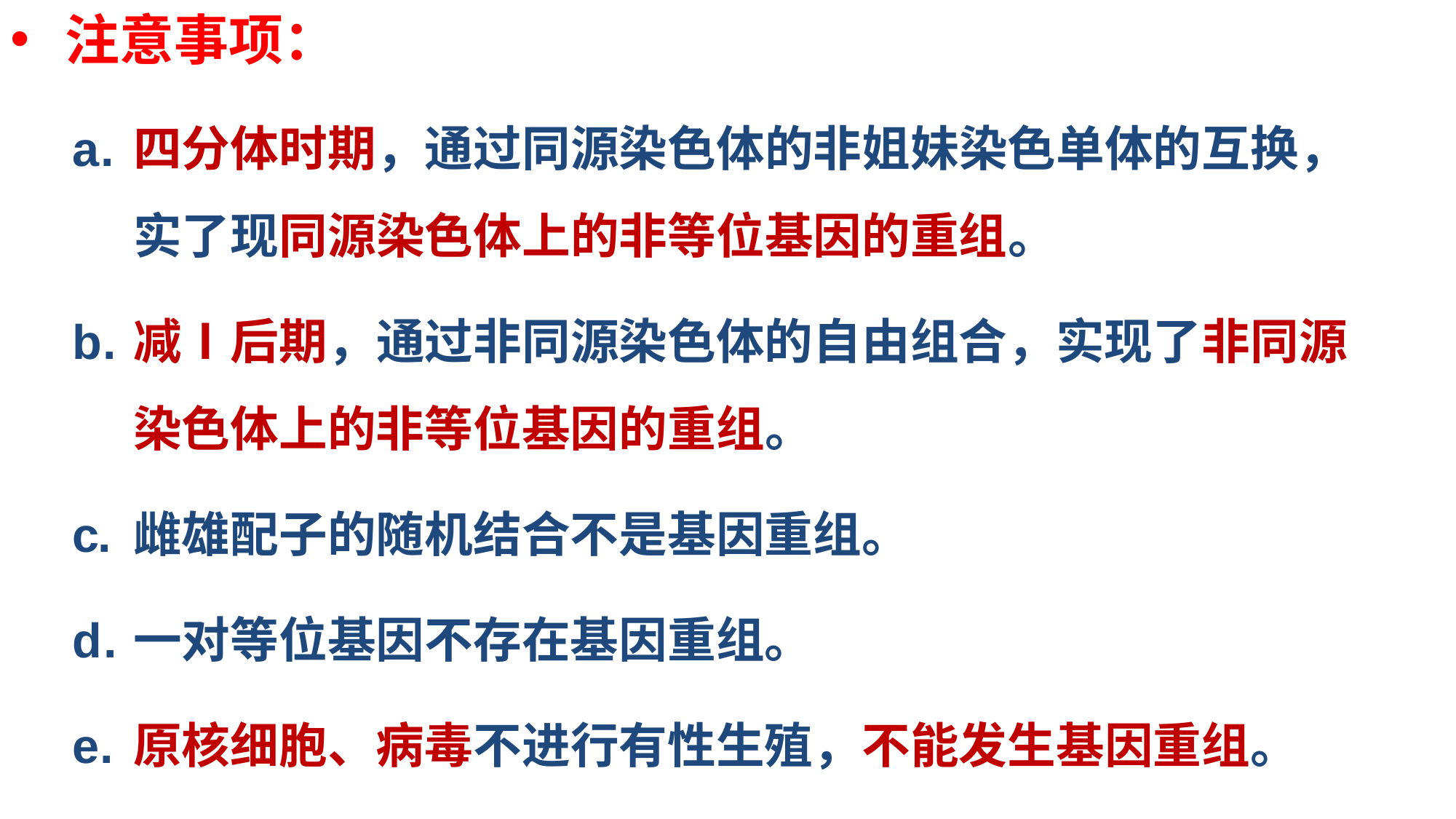

注意事项：
四分体时期，通过同源染色体的非姐妹染色单体的互换，实了现同源染色体上的非等位基因的重组。
减Ⅰ后期，通过非同源染色体的自由组合，实现了非同源染色体上的非等位基因的重组。
雌雄配子的随机结合不是基因重组。
一对等位基因不存在基因重组。
原核细胞、病毒不进行有性生殖，不能发生基因重组。